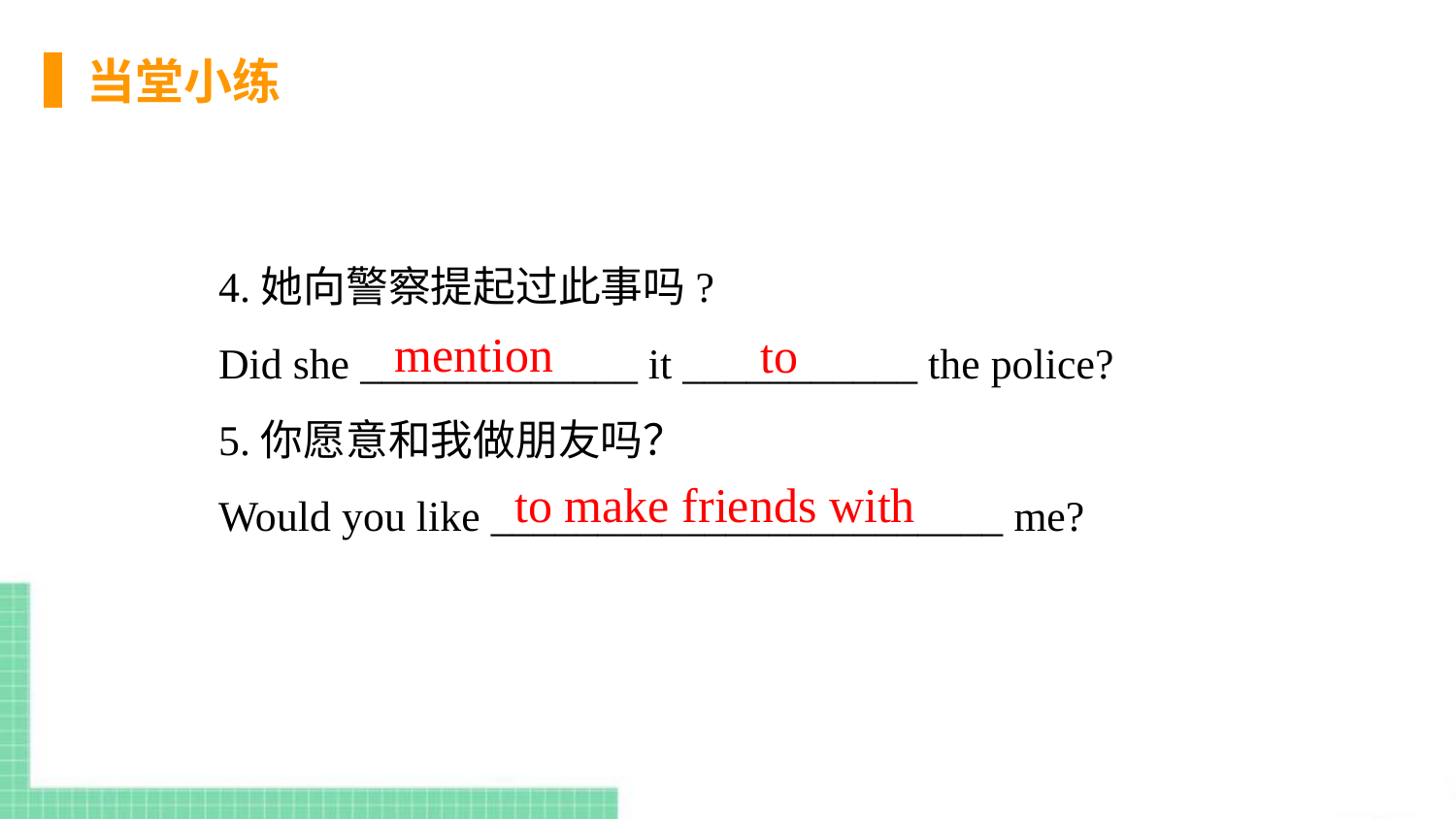

当堂小练

4.她向警察提起过此事吗?
Did she _____________ it ___________ the police?
5.你愿意和我做朋友吗？
Would you like ________________________ me?
mention
to
to make friends with